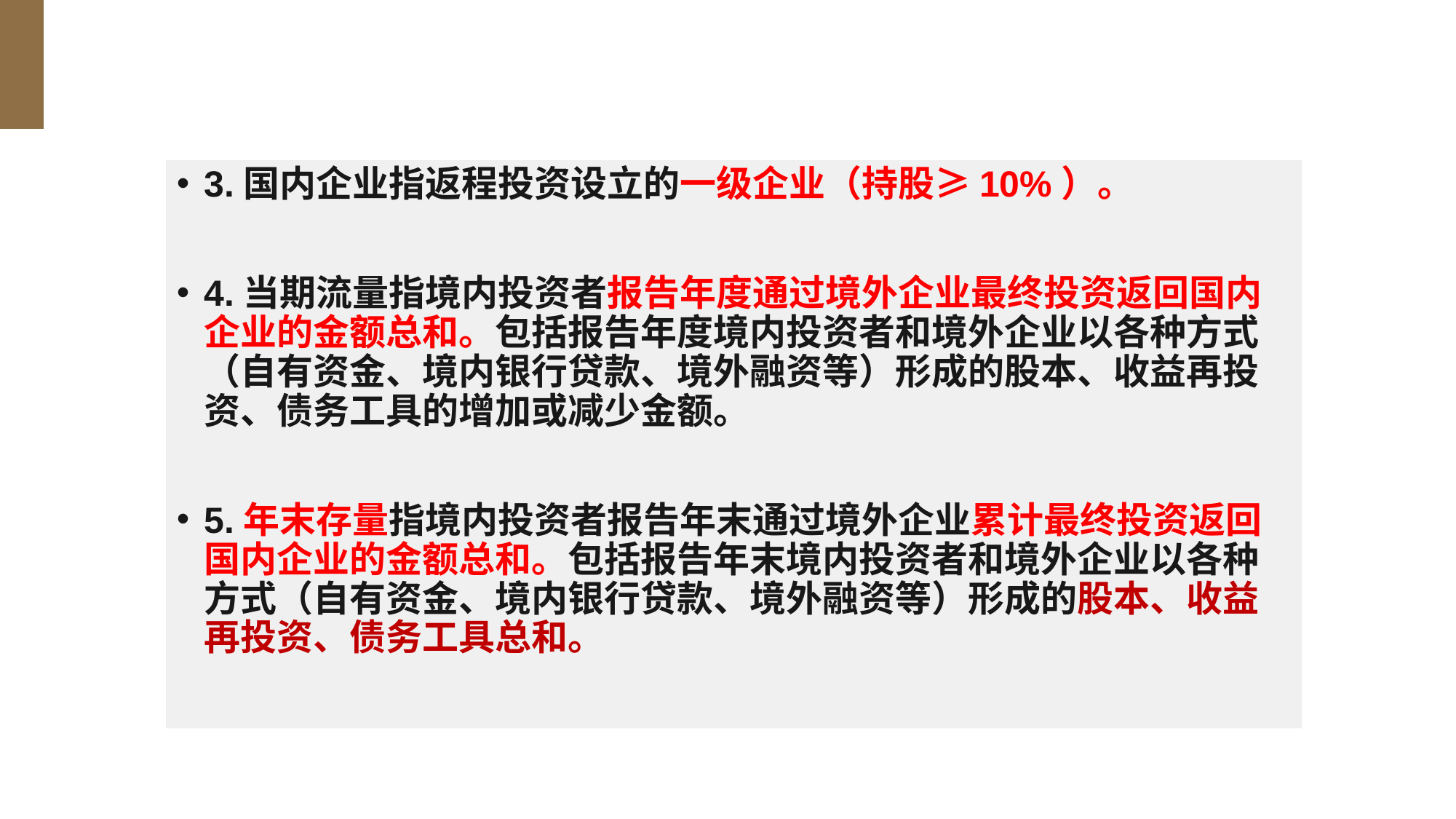

#
3.国内企业指返程投资设立的一级企业（持股≥10%）。

4.当期流量指境内投资者报告年度通过境外企业最终投资返回国内企业的金额总和。包括报告年度境内投资者和境外企业以各种方式（自有资金、境内银行贷款、境外融资等）形成的股本、收益再投资、债务工具的增加或减少金额。

5.年末存量指境内投资者报告年末通过境外企业累计最终投资返回国内企业的金额总和。包括报告年末境内投资者和境外企业以各种方式（自有资金、境内银行贷款、境外融资等）形成的股本、收益再投资、债务工具总和。